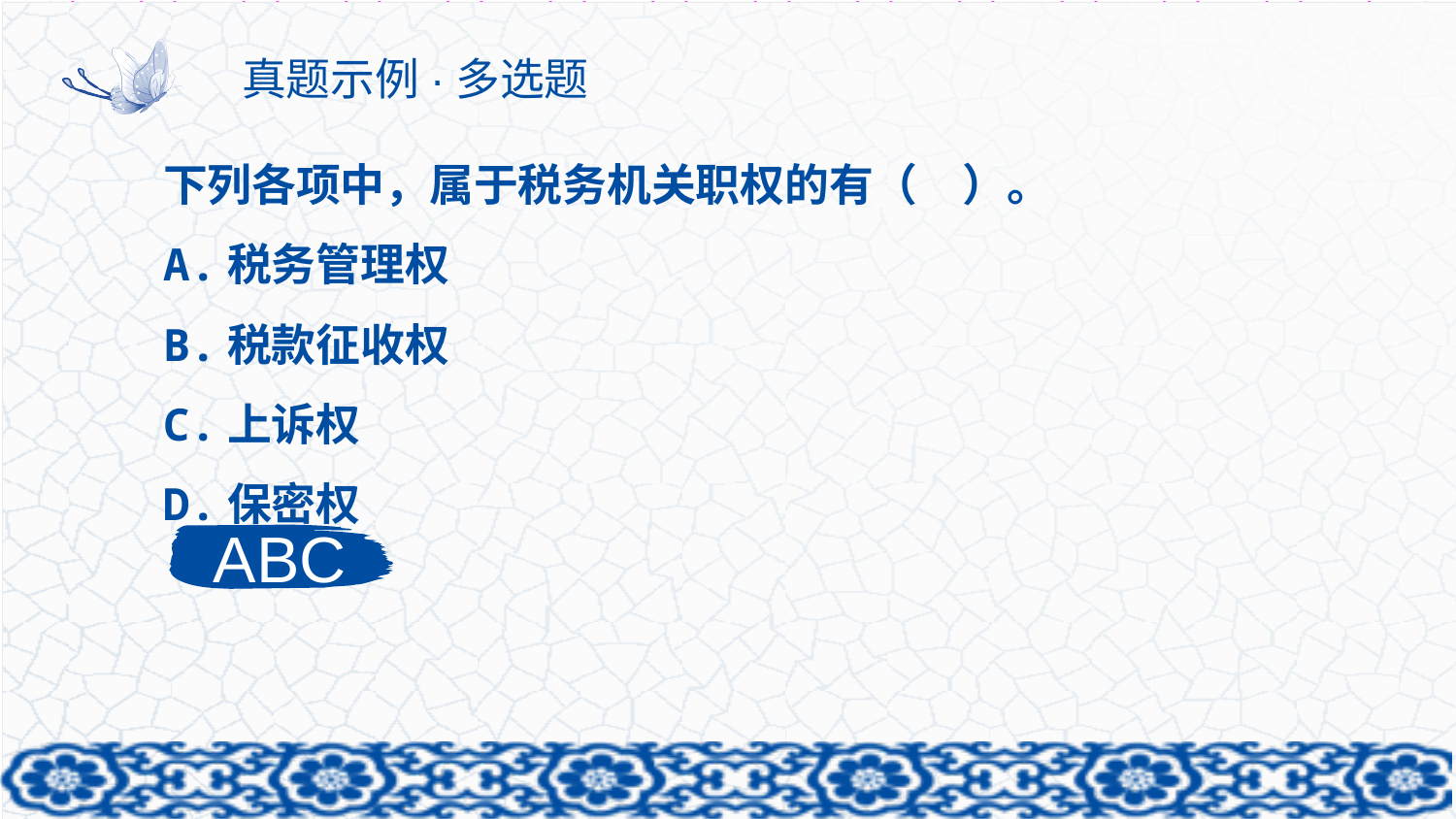

# 真题示例·多选题
下列各项中，属于税务机关职权的有（　）。
A.税务管理权
B.税款征收权
C.上诉权
D.保密权
ABC